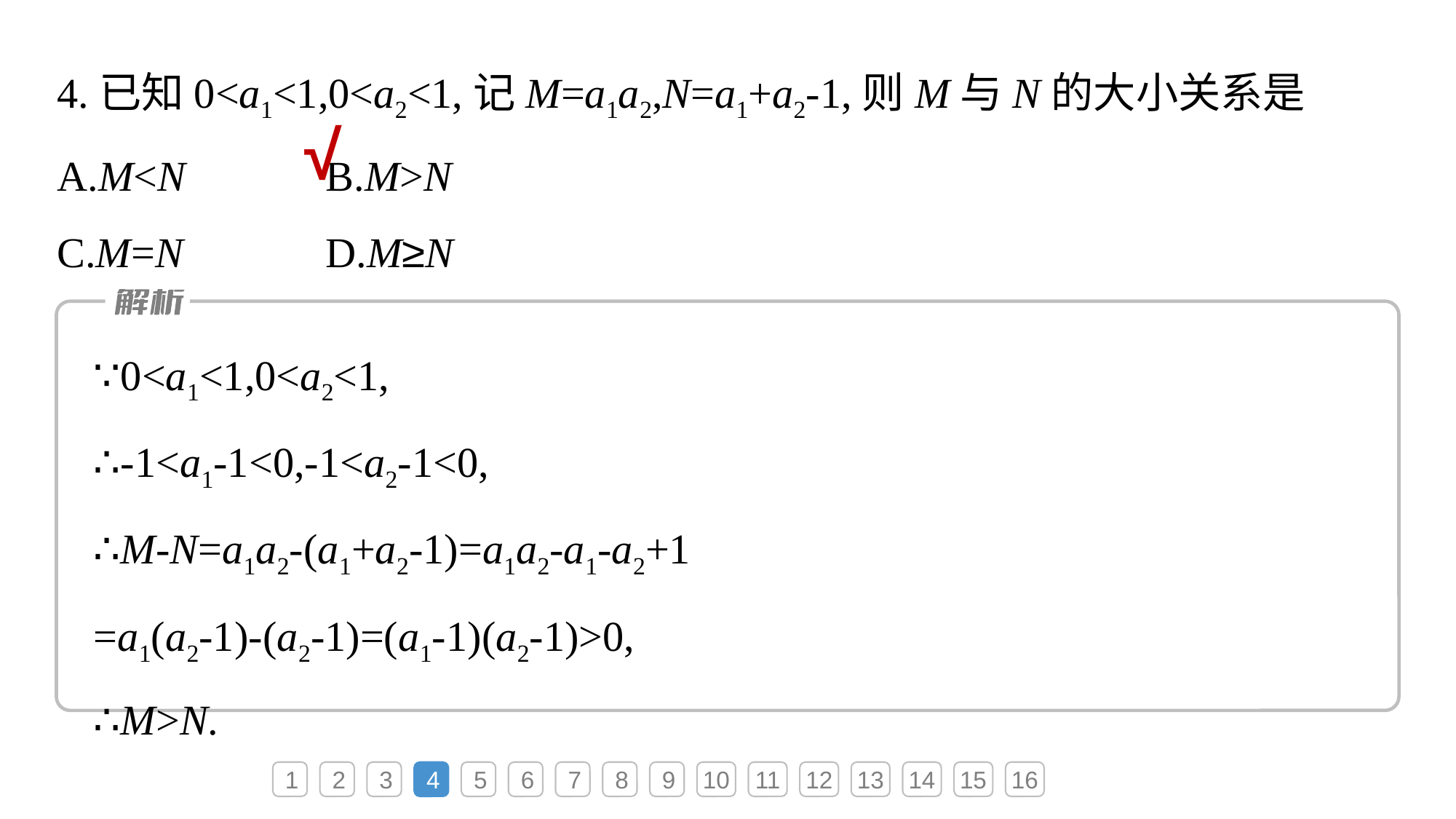

4.已知0<a1<1,0<a2<1,记M=a1a2,N=a1+a2-1,则M与N的大小关系是
A.M<N	B.M>N
C.M=N	D.M≥N
√

∵0<a1<1,0<a2<1,
∴-1<a1-1<0,-1<a2-1<0,
∴M-N=a1a2-(a1+a2-1)=a1a2-a1-a2+1
=a1(a2-1)-(a2-1)=(a1-1)(a2-1)>0,
∴M>N.
1
2
3
4
5
6
7
8
9
10
11
12
13
14
15
16